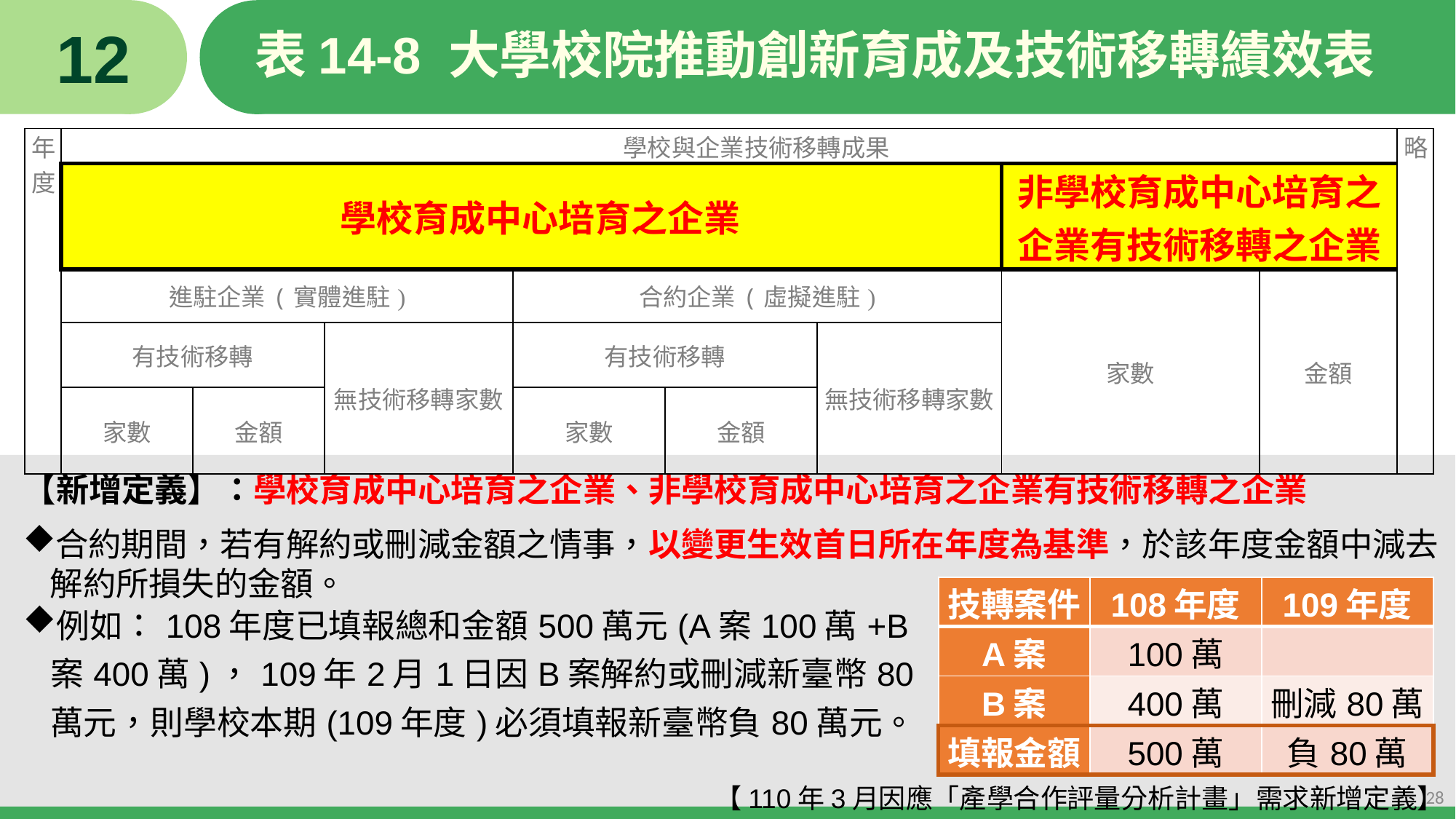

12
# 表14-8 大學校院推動創新育成及技術移轉績效表
| 年度 | 學校與企業技術移轉成果 |  |  |  |  |  |  |  | 略 |
| --- | --- | --- | --- | --- | --- | --- | --- | --- | --- |
|  | 學校育成中心培育之企業 |  |  |  |  |  | 非學校育成中心培育之企業有技術移轉之企業 |  |  |
|  | 進駐企業(實體進駐) |  |  | 合約企業(虛擬進駐) |  |  | 家數 | 金額 |  |
|  | 有技術移轉 |  | 無技術移轉家數 | 有技術移轉 |  | 無技術移轉家數 |  |  |  |
|  | 家數 | 金額 |  | 家數 | 金額 |  |  |  |  |
【新增定義】：學校育成中心培育之企業、非學校育成中心培育之企業有技術移轉之企業
合約期間，若有解約或刪減金額之情事，以變更生效首日所在年度為基準，於該年度金額中減去解約所損失的金額。

【110年3月因應「產學合作評量分析計畫」需求新增定義】

| 技轉案件 | 108年度 | 109年度 |
| --- | --- | --- |
| A案 | 100萬 |  |
| B案 | 400萬 | 刪減80萬 |
| 填報金額 | 500萬 | 負80萬 |
例如：108年度已填報總和金額500萬元(A案100萬+B案400萬)，109年2月1日因B案解約或刪減新臺幣80萬元，則學校本期(109年度)必須填報新臺幣負80萬元。
28